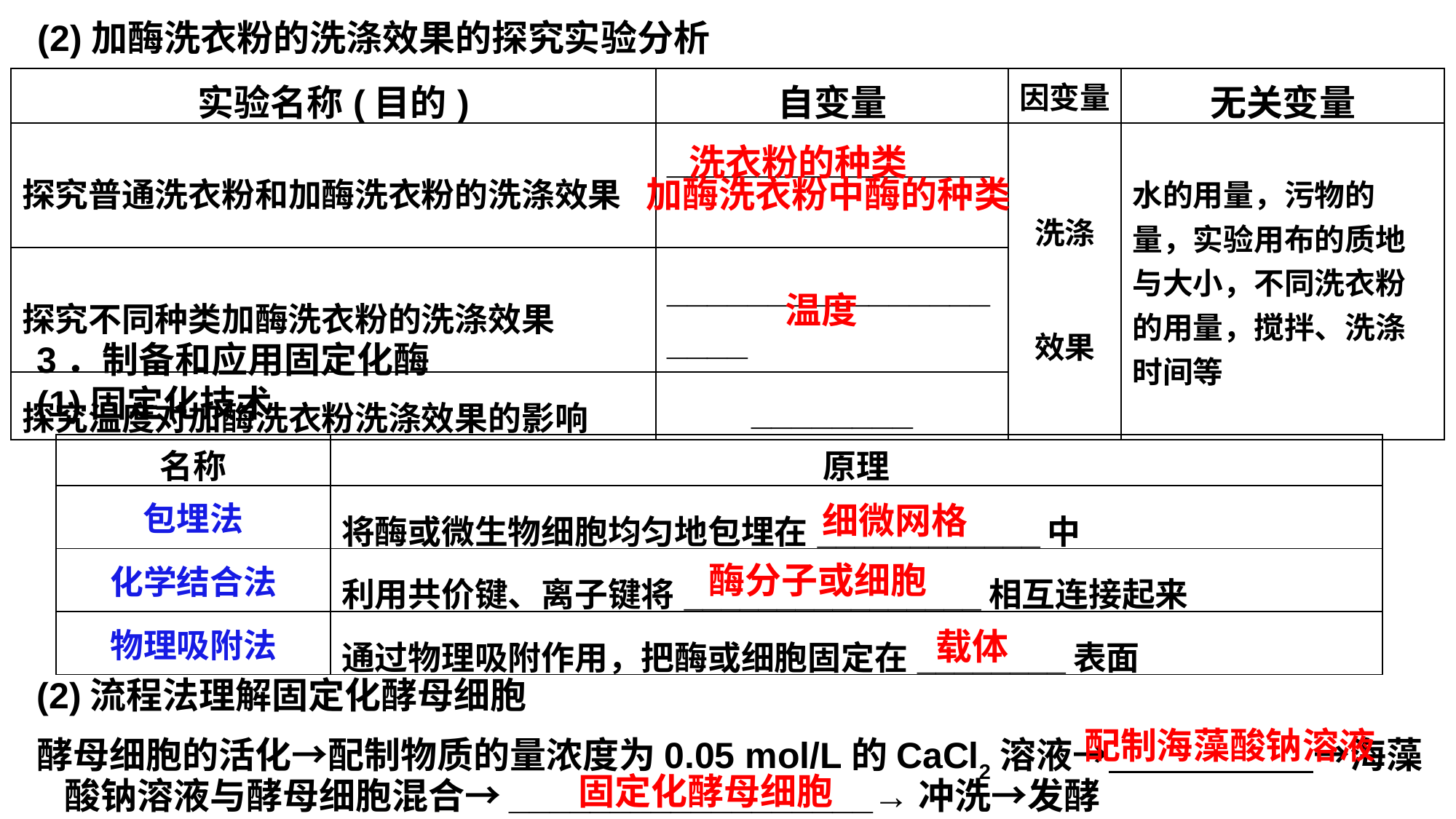

(2)加酶洗衣粉的洗涤效果的探究实验分析
| 实验名称(目的) | 自变量 | 因变量 | 无关变量 |
| --- | --- | --- | --- |
| 探究普通洗衣粉和加酶洗衣粉的洗涤效果 | \_\_\_\_\_\_\_\_\_\_\_\_\_\_\_\_ | 洗涤　 效果 | 水的用量，污物的量，实验用布的质地与大小，不同洗衣粉的用量，搅拌、洗涤时间等 |
| 探究不同种类加酶洗衣粉的洗涤效果 | \_\_\_\_\_\_\_\_\_\_\_\_\_\_\_\_\_\_\_\_ |  |  |
| 探究温度对加酶洗衣粉洗涤效果的影响 | \_\_\_\_\_\_\_\_ |  |  |
洗衣粉的种类
加酶洗衣粉中酶的种类
温度
3．制备和应用固定化酶
(1)固定化技术

| 名称 | 原理 |
| --- | --- |
| 包埋法 | 将酶或微生物细胞均匀地包埋在\_\_\_\_\_\_\_\_\_\_\_\_中 |
| 化学结合法 | 利用共价键、离子键将\_\_\_\_\_\_\_\_\_\_\_\_\_\_\_\_相互连接起来 |
| 物理吸附法 | 通过物理吸附作用，把酶或细胞固定在\_\_\_\_\_\_\_\_表面 |
细微网格
酶分子或细胞
载体
(2)流程法理解固定化酵母细胞
酵母细胞的活化→配制物质的量浓度为0.05 mol/L的CaCl2溶液→                         →海藻酸钠溶液与酵母细胞混合→__________________→冲洗→发酵
配制海藻酸钠溶液
固定化酵母细胞